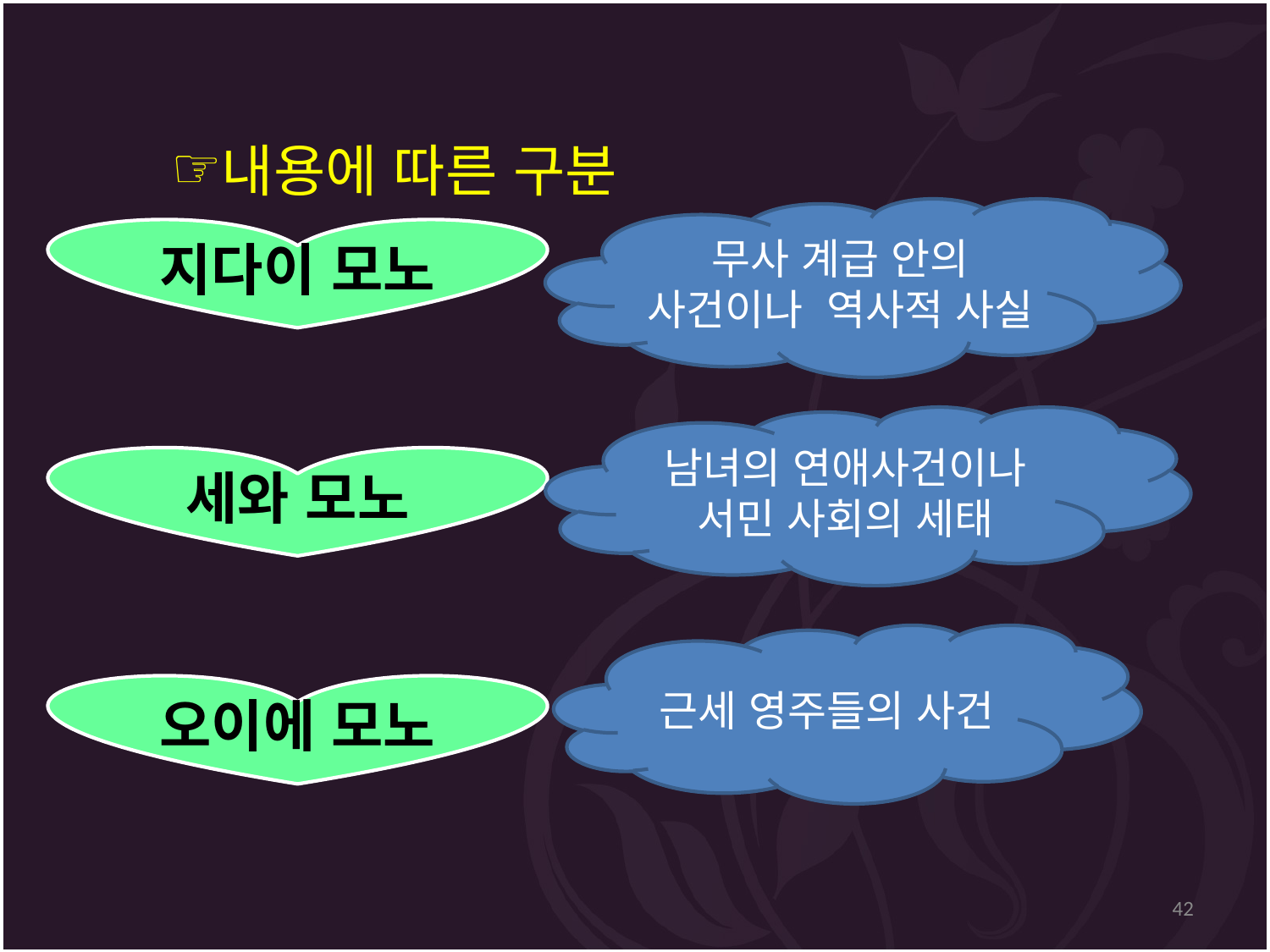

내용에 따른 구분
무사 계급 안의 사건이나  역사적 사실
지다이 모노
남녀의 연애사건이나 서민 사회의 세태
세와 모노
근세 영주들의 사건
오이에 모노
42